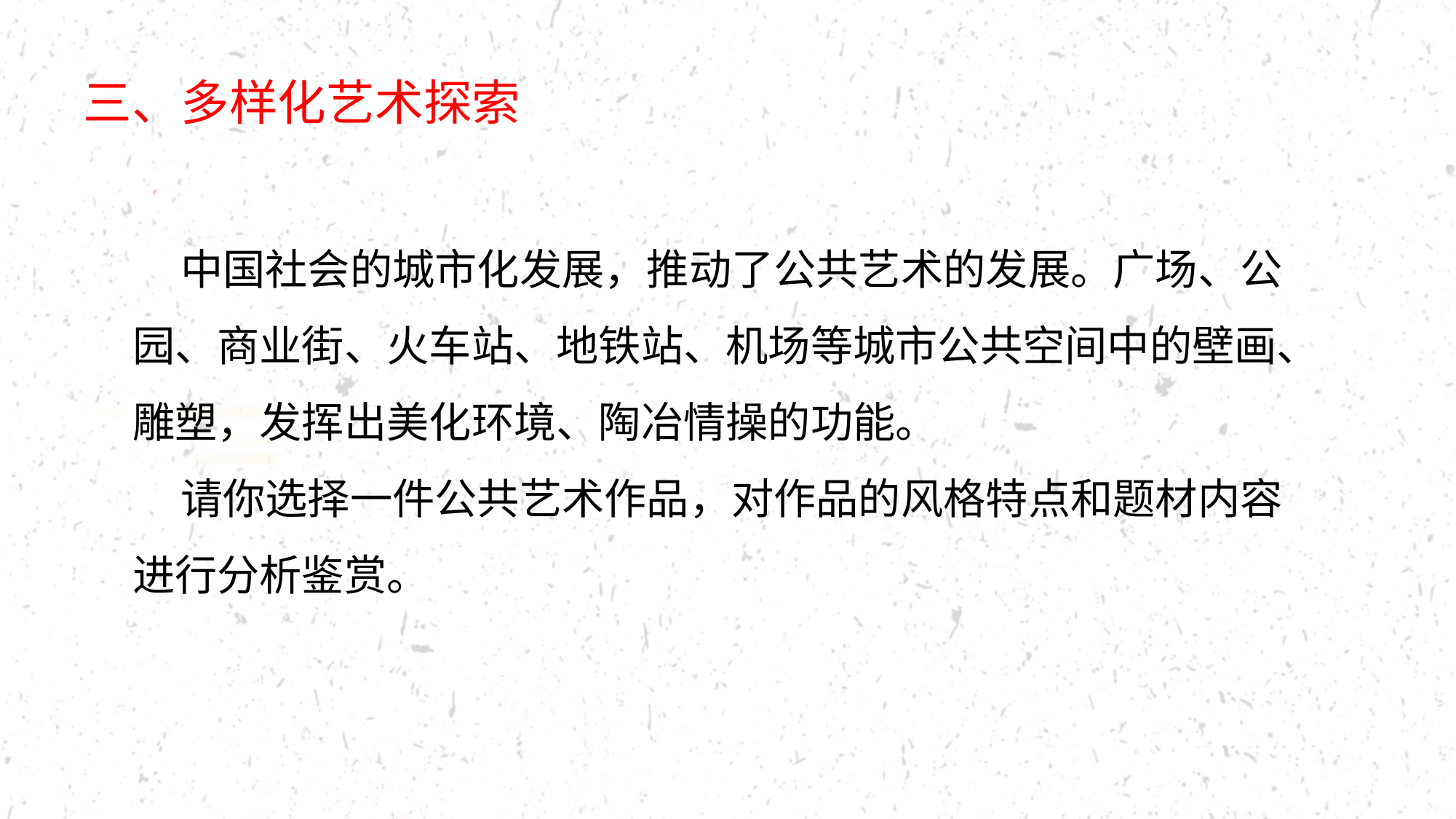

# 三、多样化艺术探索
    中国社会的城市化发展，推动了公共艺术的发展。广场、公园、商业街、火车站、地铁站、机场等城市公共空间中的壁画、雕塑，发挥出美化环境、陶冶情操的功能。
    请你选择一件公共艺术作品，对作品的风格特点和题材内容进行分析鉴赏。